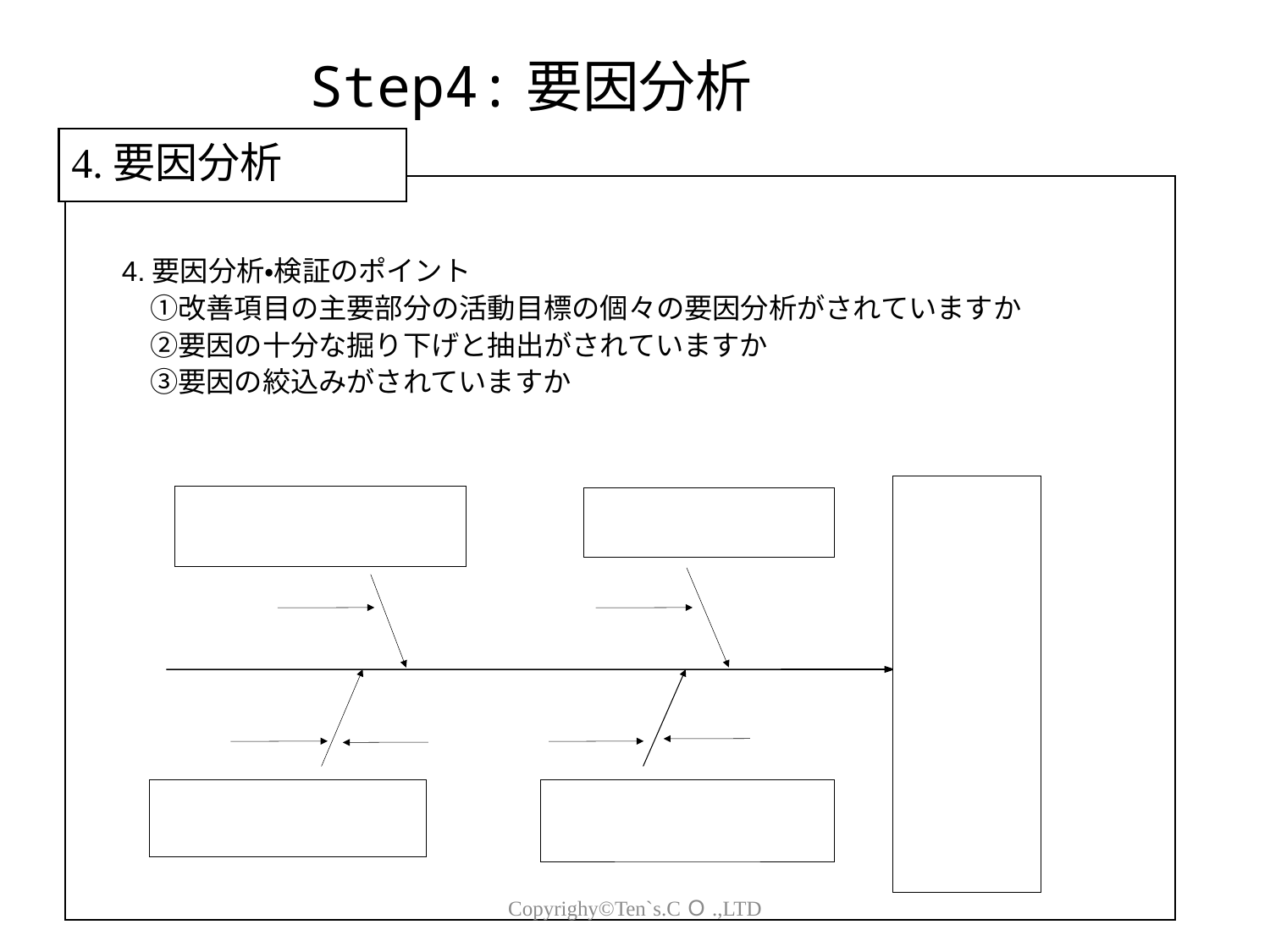

Step4:要因分析
4.要因分析

4.要因分析・検証のポイント
　①改善項目の主要部分の活動目標の個々の要因分析がされていますか
　②要因の十分な掘り下げと抽出がされていますか
　③要因の絞込みがされていますか

Copyrighy©Ten`s.CＯ.,LTD